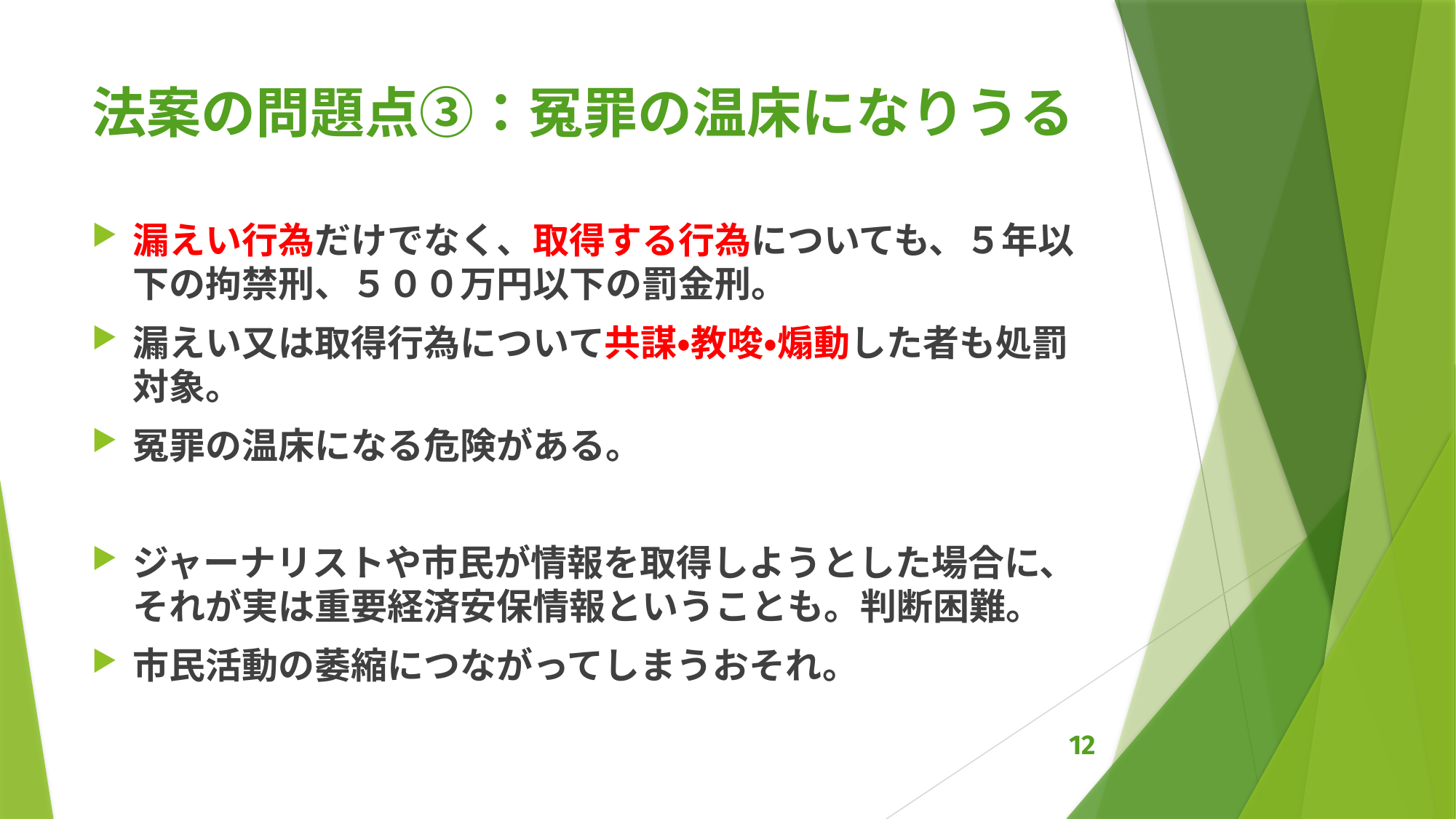

# 法案の問題点③：冤罪の温床になりうる
漏えい行為だけでなく、取得する行為についても、５年以下の拘禁刑、５００万円以下の罰金刑。
漏えい又は取得行為について共謀・教唆・煽動した者も処罰対象。
冤罪の温床になる危険がある。

ジャーナリストや市民が情報を取得しようとした場合に、それが実は重要経済安保情報ということも。判断困難。
市民活動の萎縮につながってしまうおそれ。

12